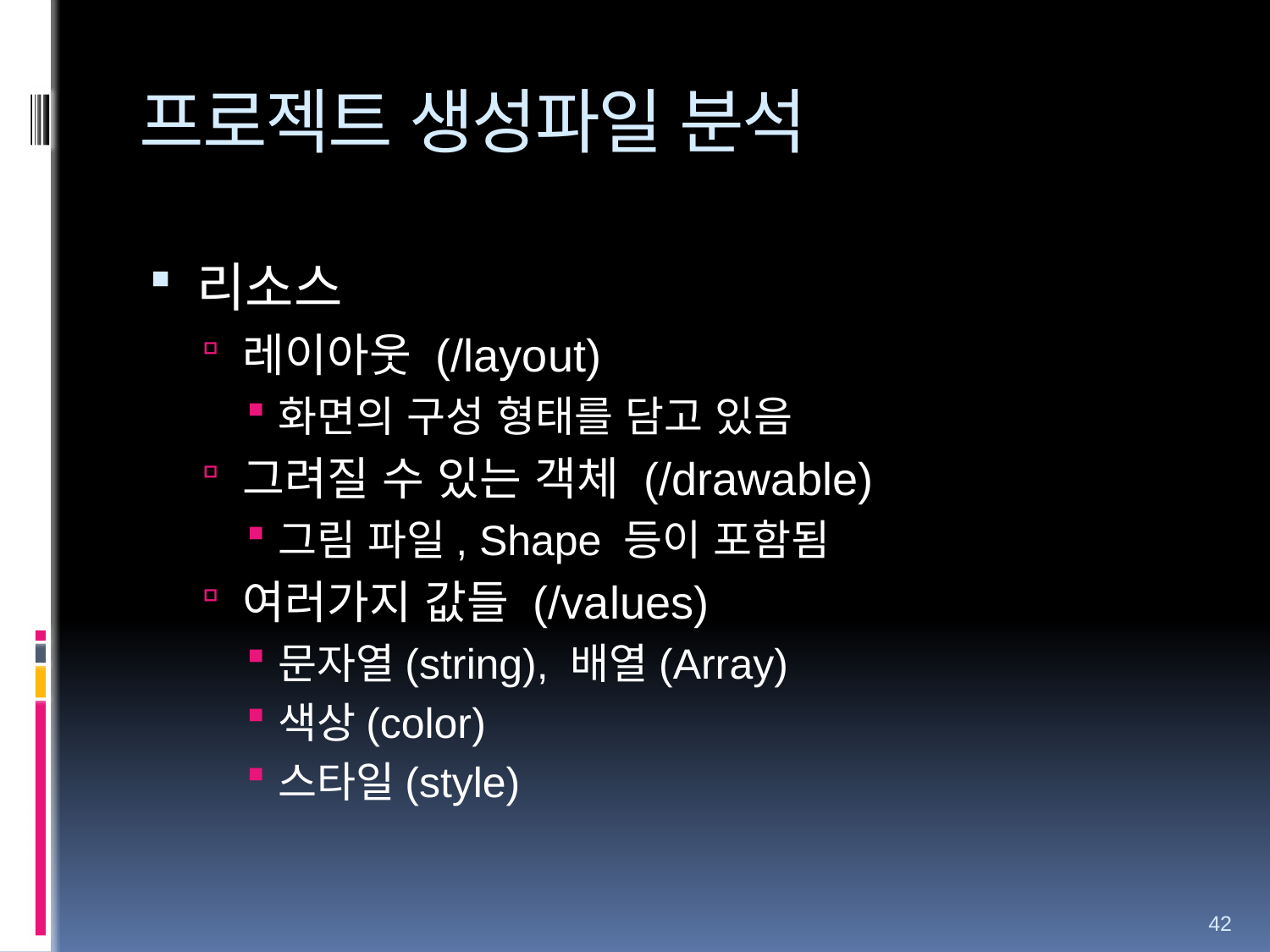

# 프로젝트 생성파일 분석
리소스
레이아웃 (/layout)
화면의 구성 형태를 담고 있음
그려질 수 있는 객체 (/drawable)
그림 파일, Shape 등이 포함됨
여러가지 값들 (/values)
문자열(string), 배열(Array)
색상(color)
스타일(style)

42